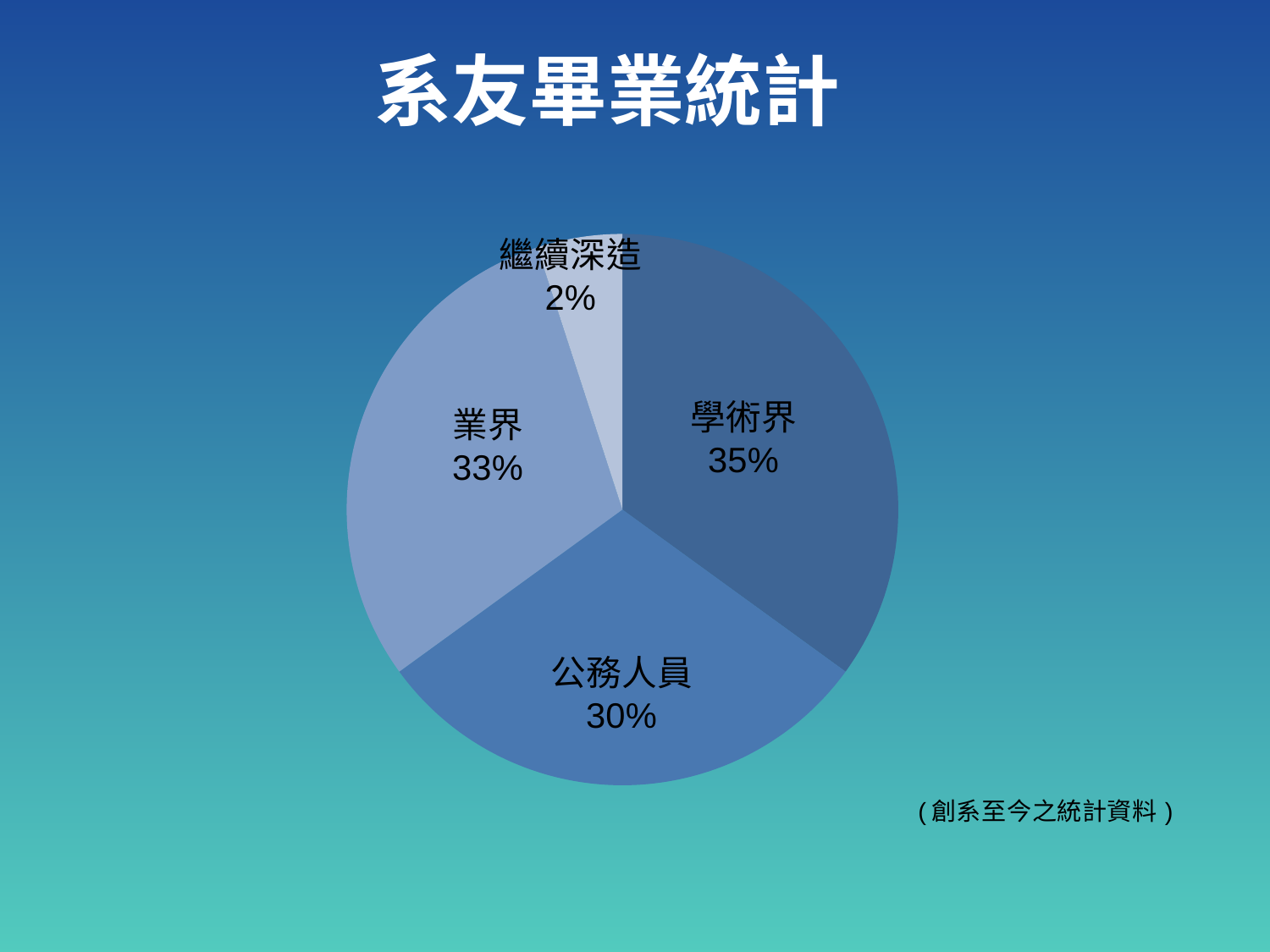

系友畢業統計

### Chart

| Category | 11 |
|---|---|
| 學術界 | 0.3500000000000003 |
| 公務人員 | 0.3000000000000003 |
| 業界 | 0.3000000000000003 |
| 繼續深造 | 0.05 |